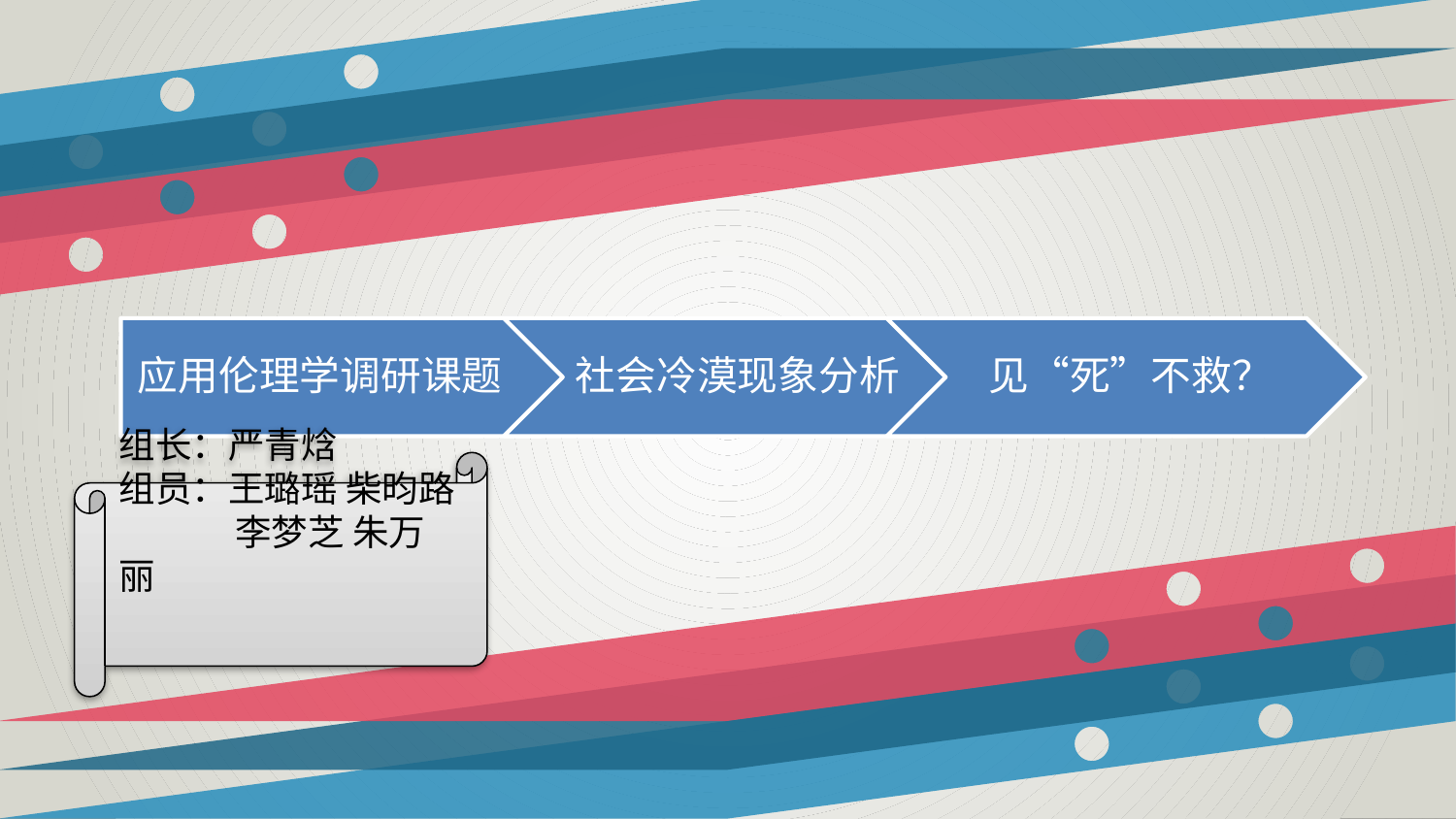

应用伦理学调研课题
社会冷漠现象分析
见“死”不救？
组长：严青焓
组员：王璐瑶 柴昀路
             李梦芝 朱万丽